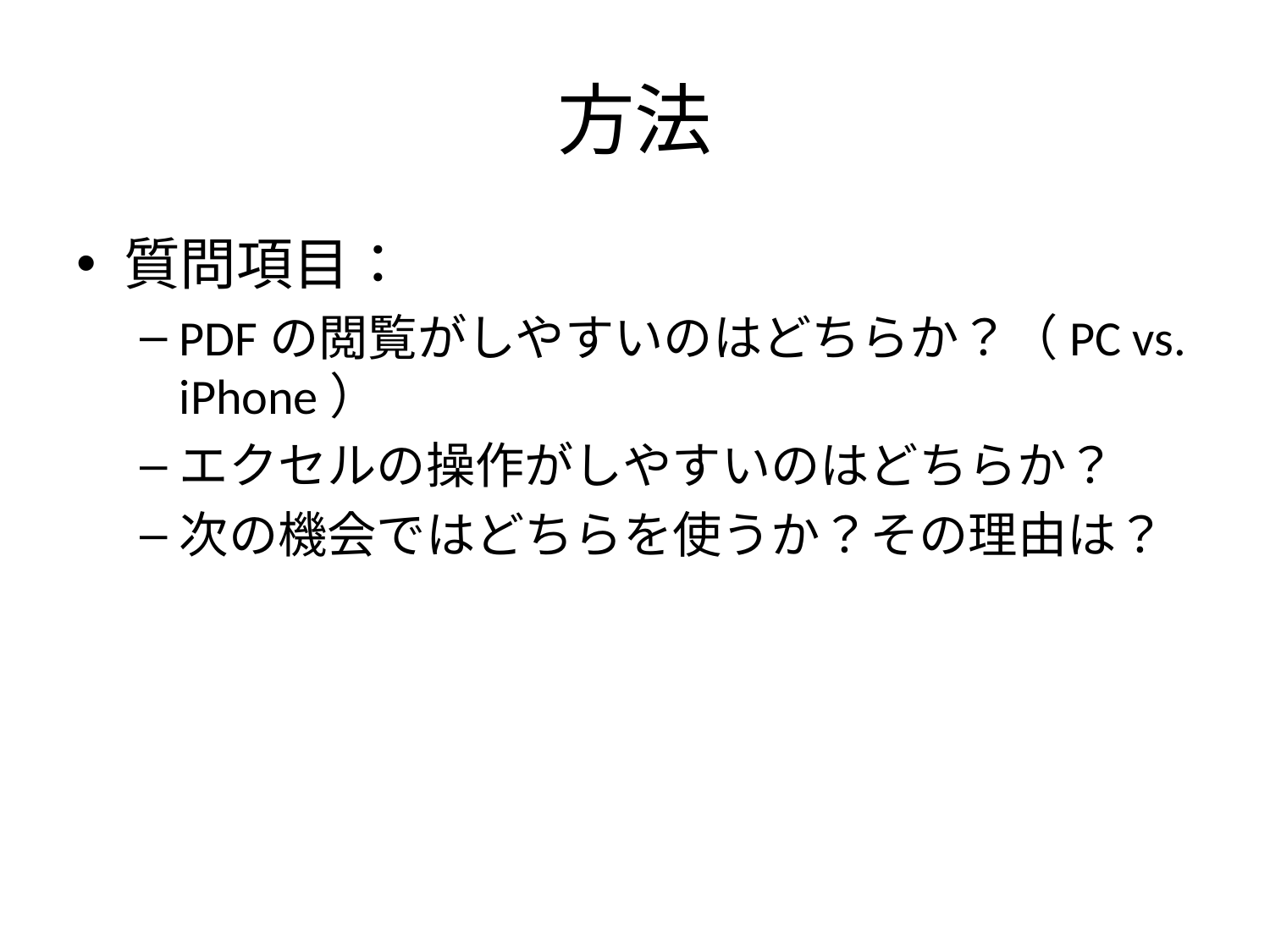

# 方法
質問項目：
PDFの閲覧がしやすいのはどちらか？（PC vs. iPhone）
エクセルの操作がしやすいのはどちらか？
次の機会ではどちらを使うか？その理由は？